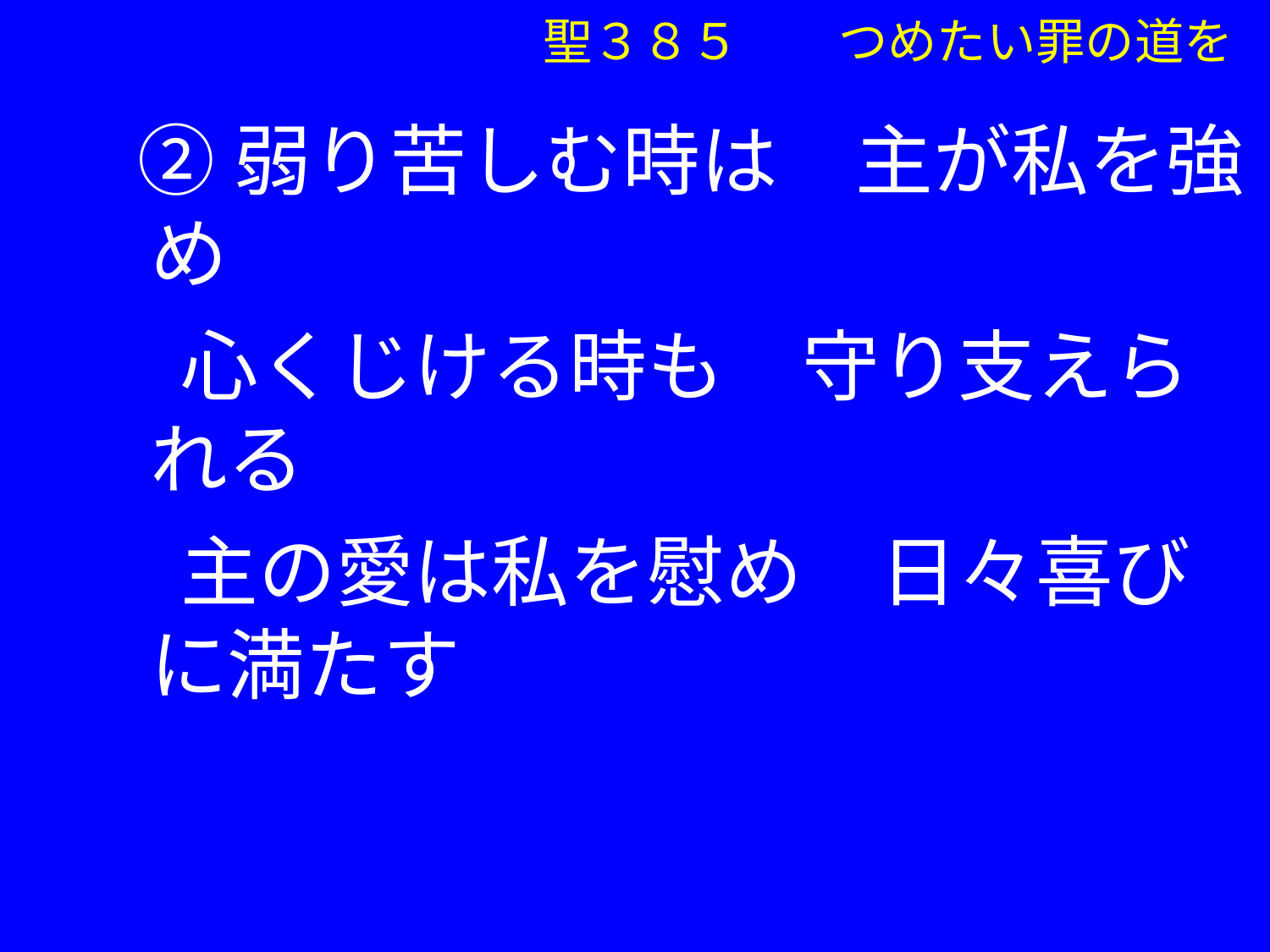

②弱り苦しむ時は　主が私を強め
　心くじける時も　守り支えられる
　主の愛は私を慰め　日々喜びに満たす
聖３８５　　つめたい罪の道を